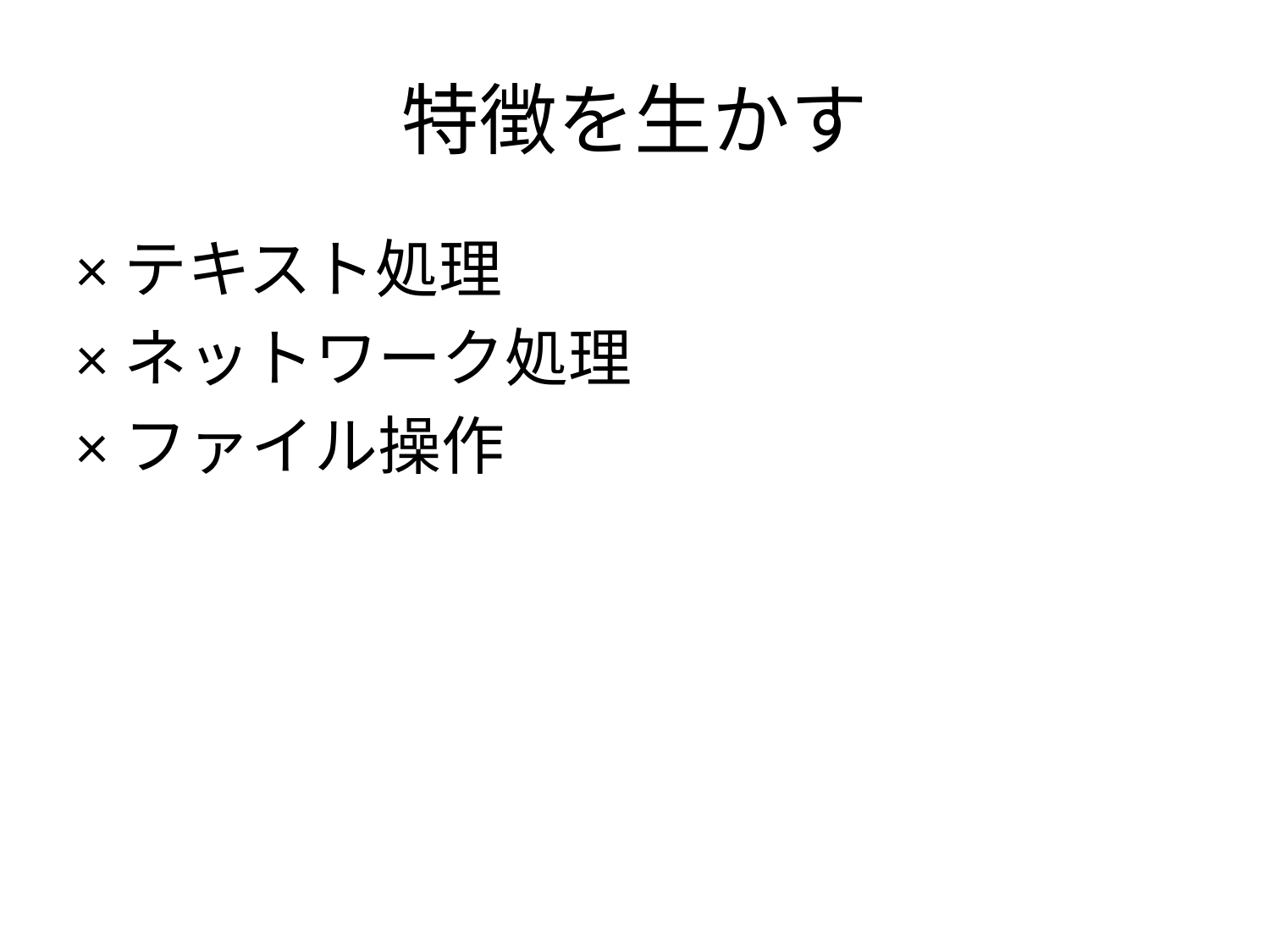

# 特徴を生かす
×	テキスト処理
×	ネットワーク処理
×	ファイル操作